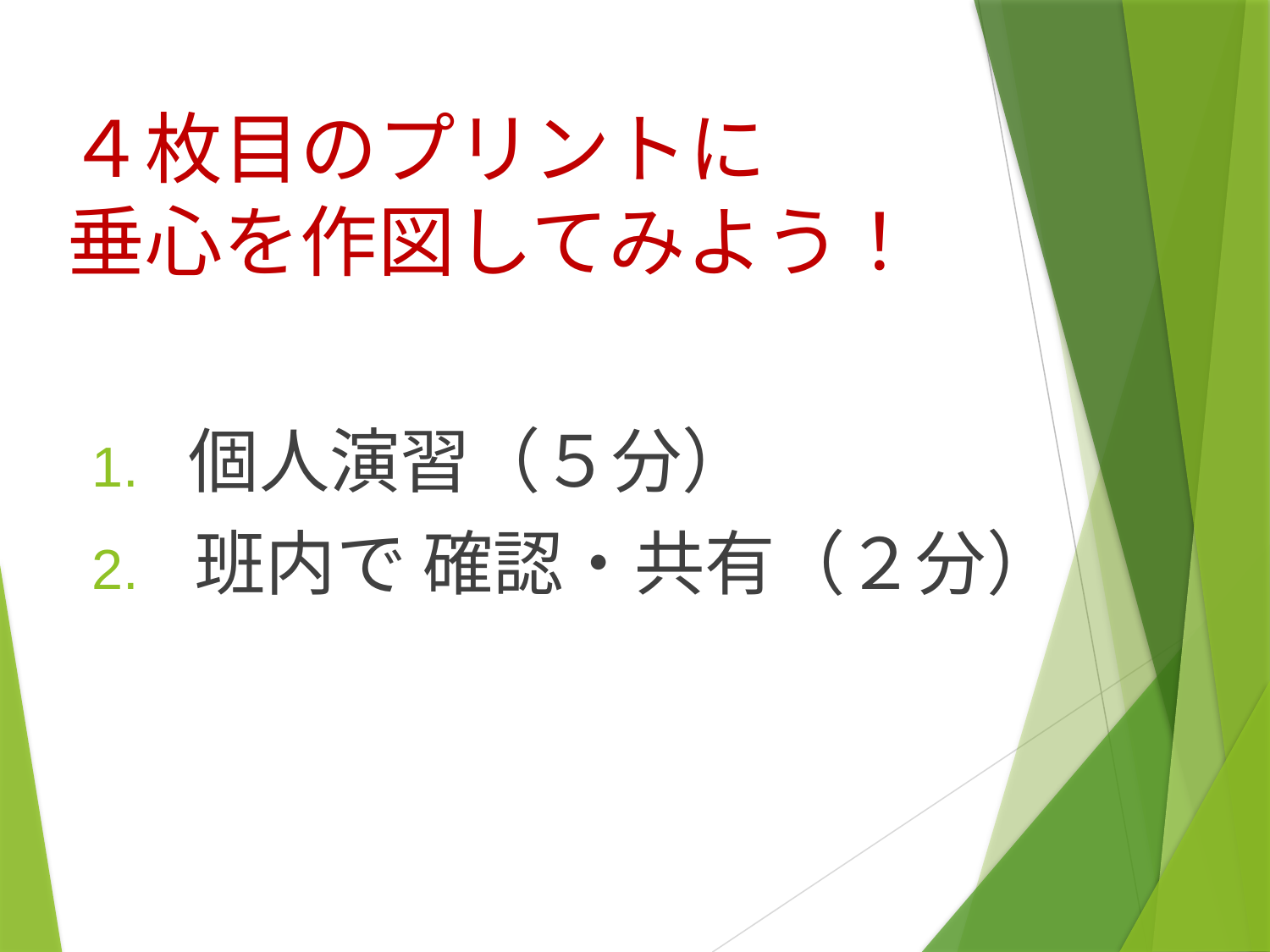

# ４枚目のプリントに 垂心を作図してみよう！
 個人演習（５分）
班内で 確認・共有（２分）